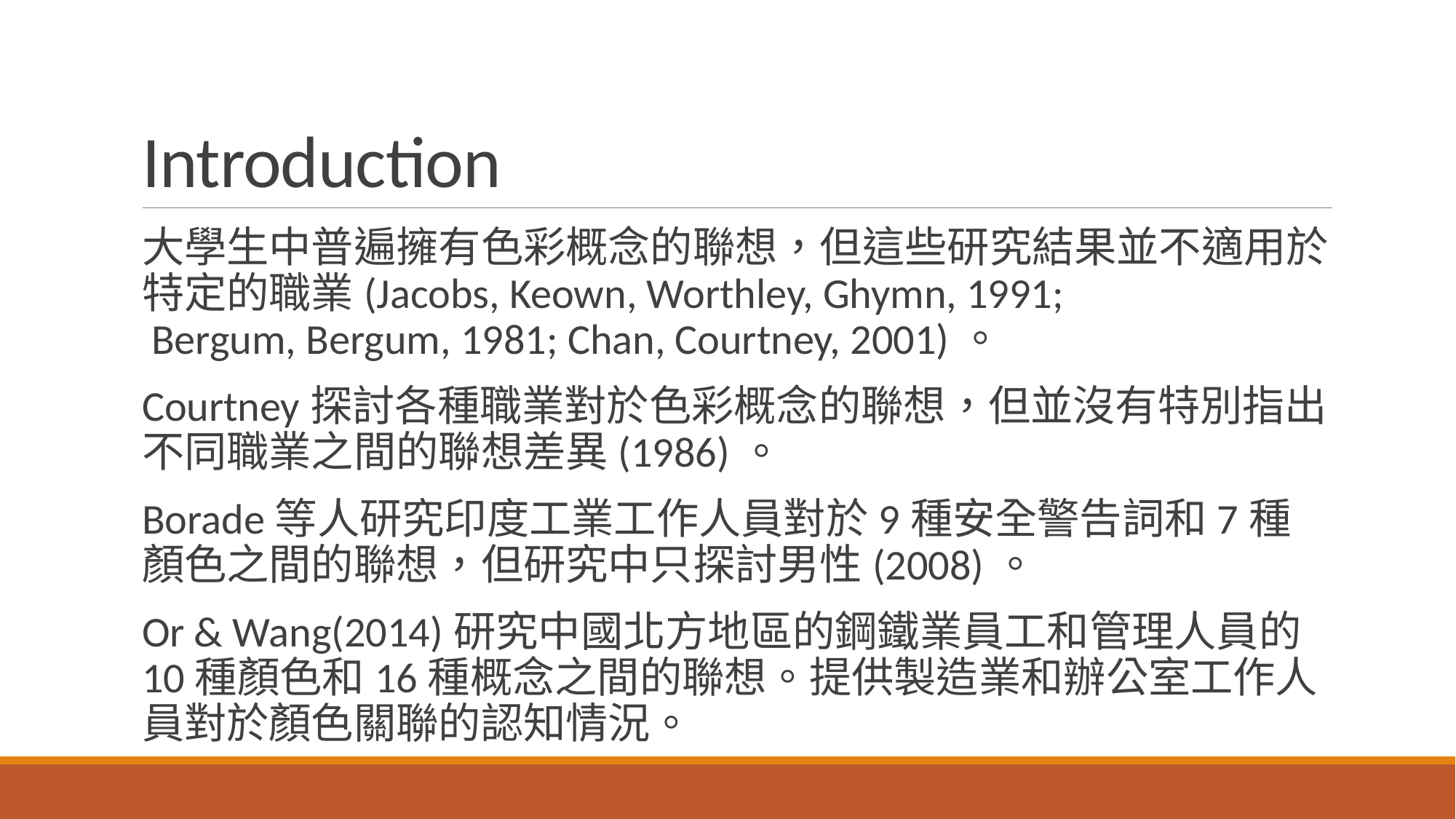

# Introduction
大學生中普遍擁有色彩概念的聯想，但這些研究結果並不適用於特定的職業(Jacobs, Keown, Worthley, Ghymn, 1991;  Bergum, Bergum, 1981; Chan, Courtney, 2001)。
Courtney探討各種職業對於色彩概念的聯想，但並沒有特別指出不同職業之間的聯想差異(1986)。
Borade等人研究印度工業工作人員對於9種安全警告詞和7種顏色之間的聯想，但研究中只探討男性(2008)。
Or & Wang(2014)研究中國北方地區的鋼鐵業員工和管理人員的10種顏色和16種概念之間的聯想。提供製造業和辦公室工作人員對於顏色關聯的認知情況。